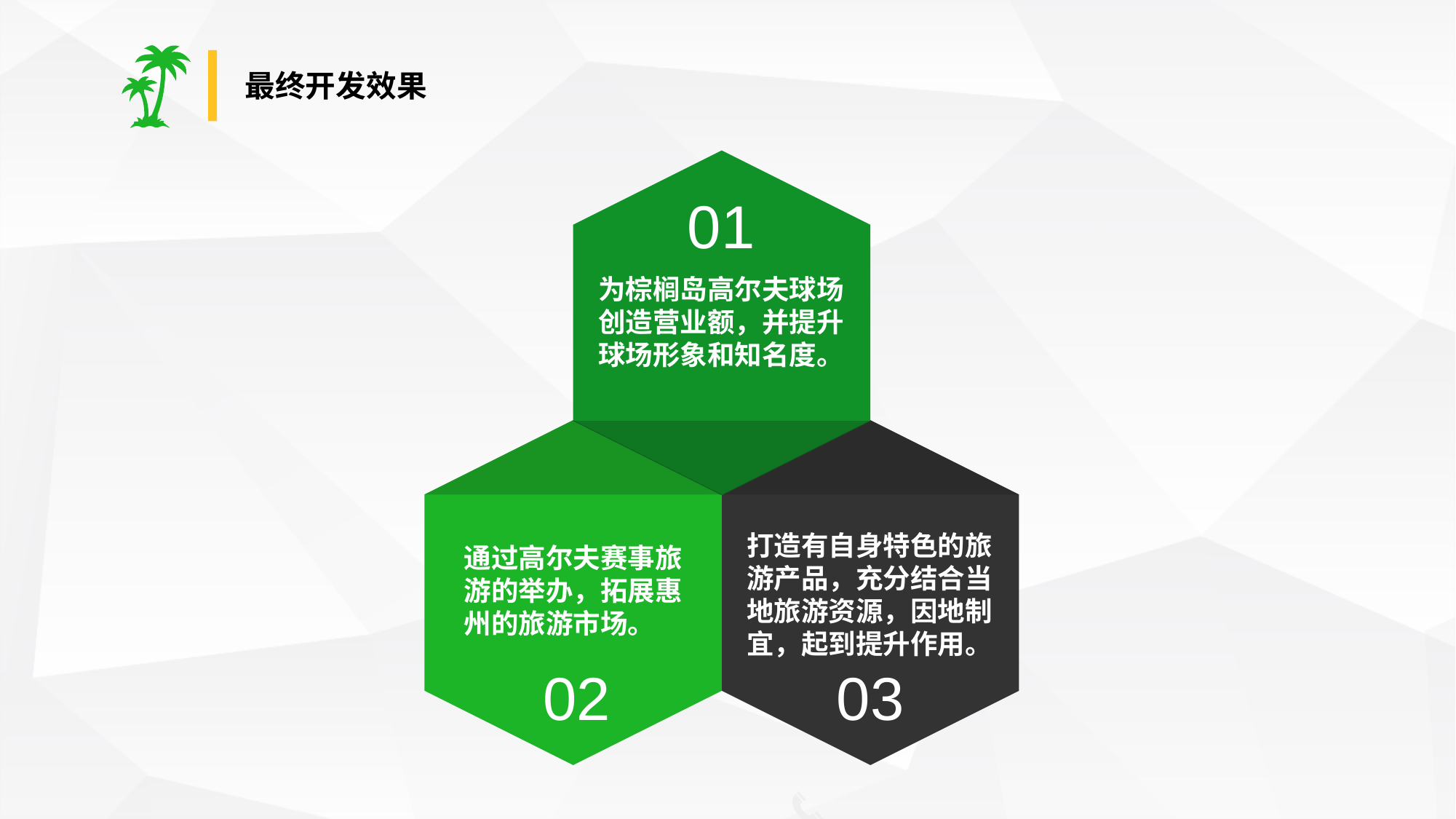

最终开发效果

01
为棕榈岛高尔夫球场创造营业额，并提升球场形象和知名度。

打造有自身特色的旅游产品，充分结合当地旅游资源，因地制宜，起到提升作用。
通过高尔夫赛事旅游的举办，拓展惠州的旅游市场。
02
03